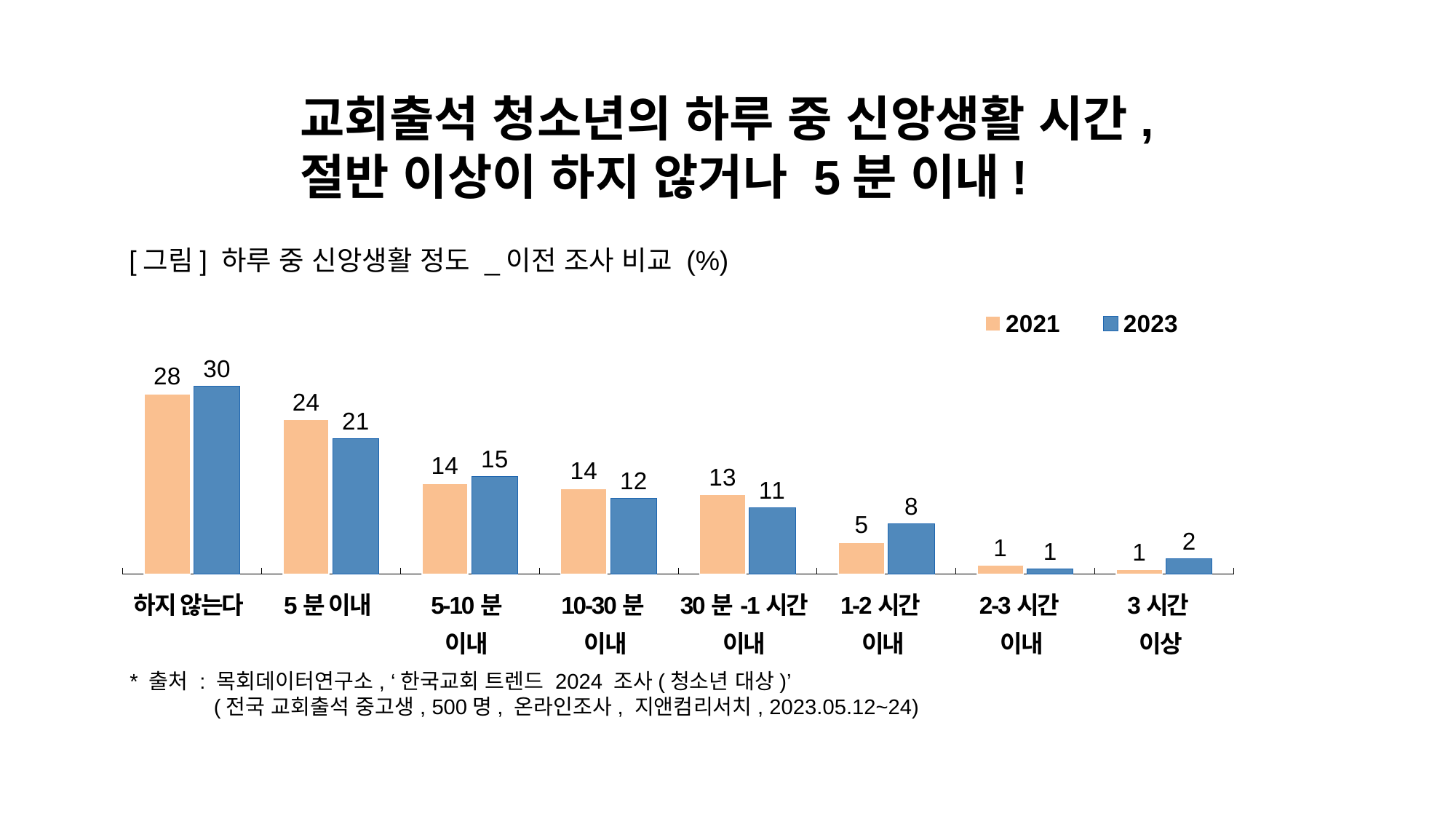

교회출석 청소년의 하루 중 신앙생활 시간,
절반 이상이 하지 않거나 5분 이내!

### Chart

| Category | 2021 | 2023 |
|---|---|---|
[그림] 하루 중 신앙생활 정도 _이전 조사 비교 (%)
| 하지 않는다 | 5분 이내 | 5-10분 이내 | 10-30분 이내 | 30분-1시간 이내 | 1-2시간 이내 | 2-3시간 이내 | 3시간 이상 |
| --- | --- | --- | --- | --- | --- | --- | --- |
* 출처 : 목회데이터연구소, ‘한국교회 트렌드 2024 조사(청소년 대상)’
              (전국 교회출석 중고생, 500명, 온라인조사, 지앤컴리서치, 2023.05.12~24)